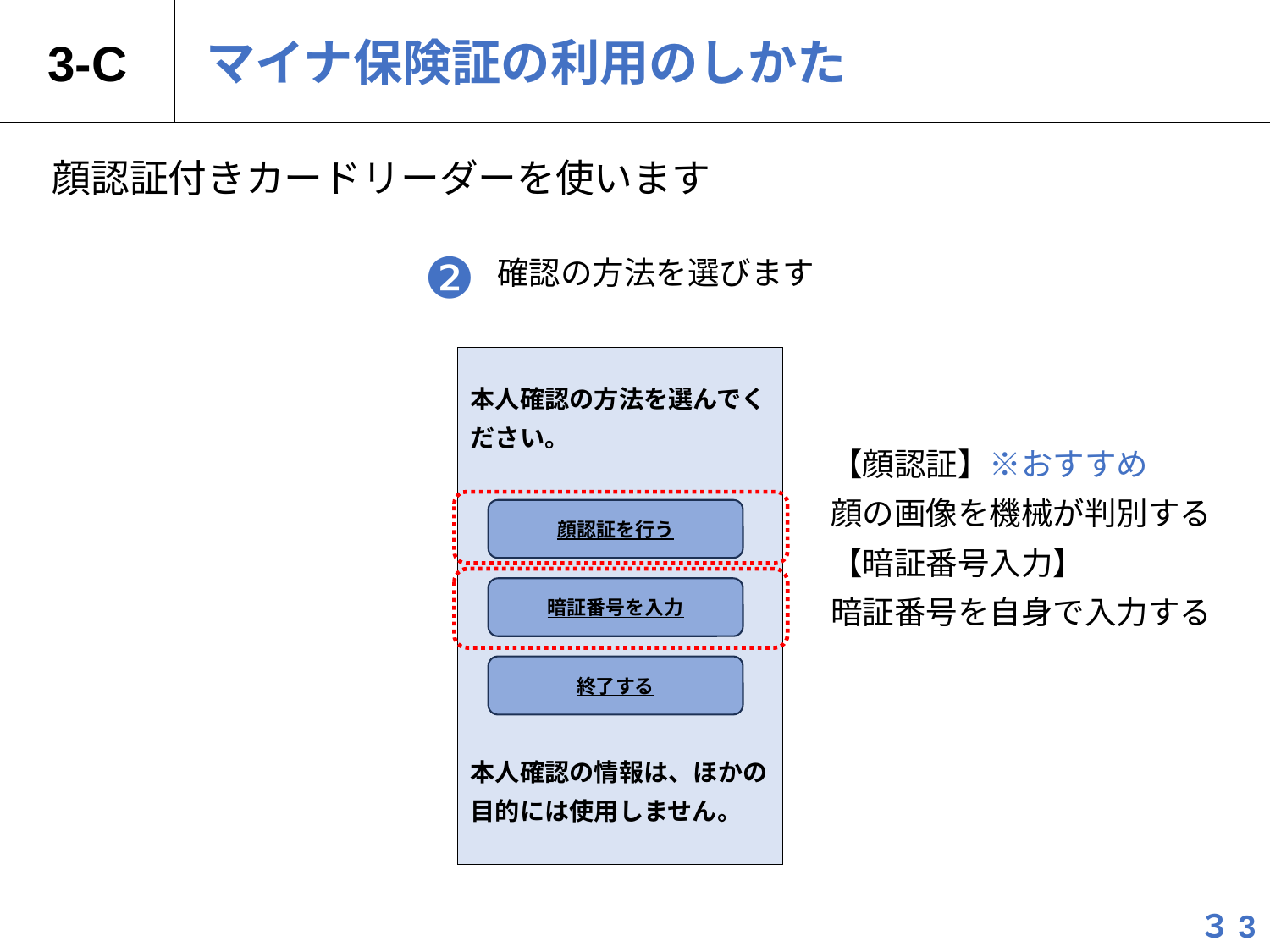

3-C
# マイナ保険証の利用のしかた
顔認証付きカードリーダーを使います
❷
確認の方法を選びます

本人確認の方法を選んでください。

本人確認の情報は、ほかの目的には使用しません。

顔認証を行う

暗証番号を入力
終了する
【顔認証】※おすすめ
顔の画像を機械が判別する
【暗証番号入力】
暗証番号を自身で入力する
３3